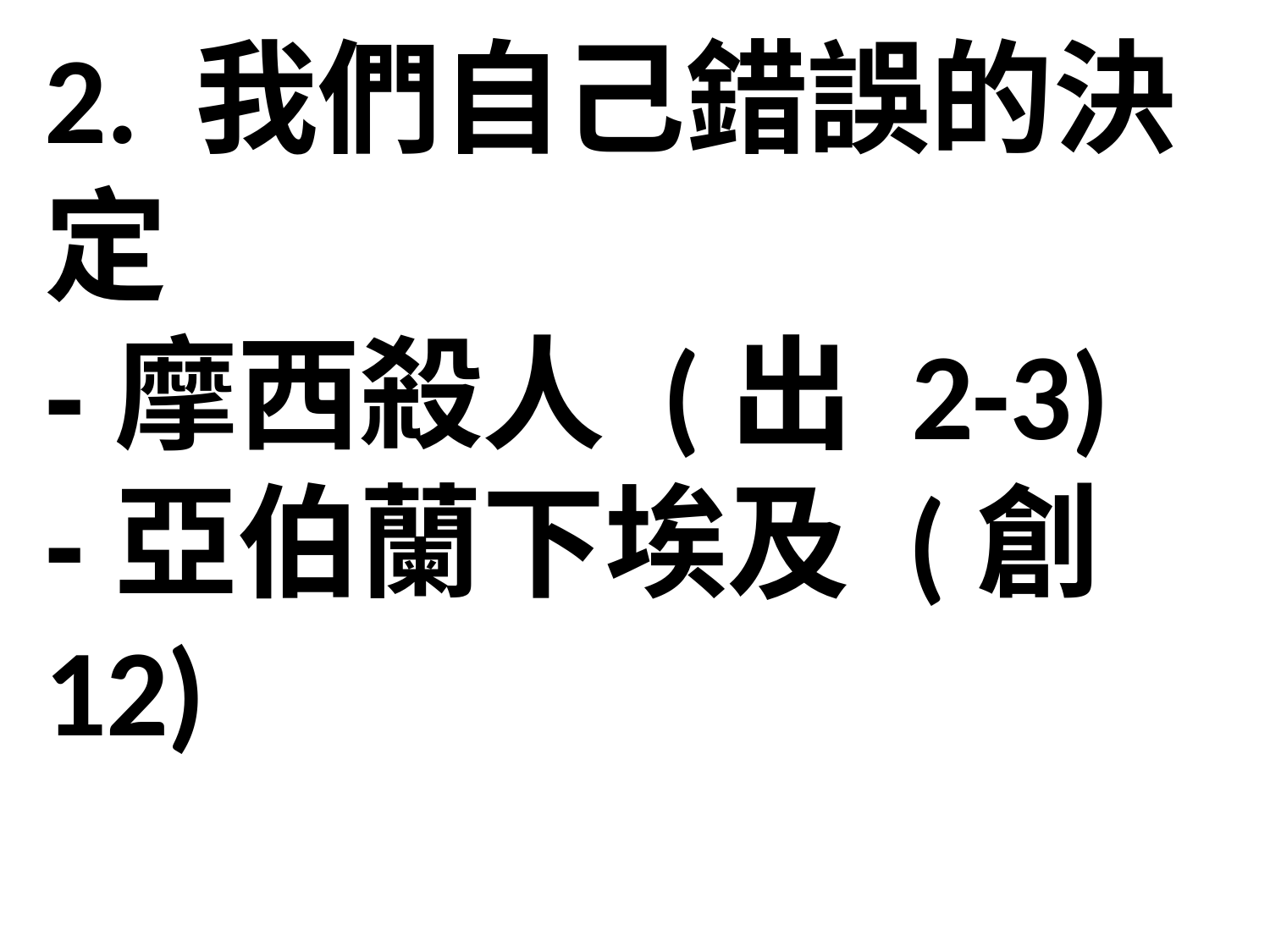

2. 我們自己錯誤的決定
-摩西殺人 (出 2-3)
-亞伯蘭下埃及 (創 12)